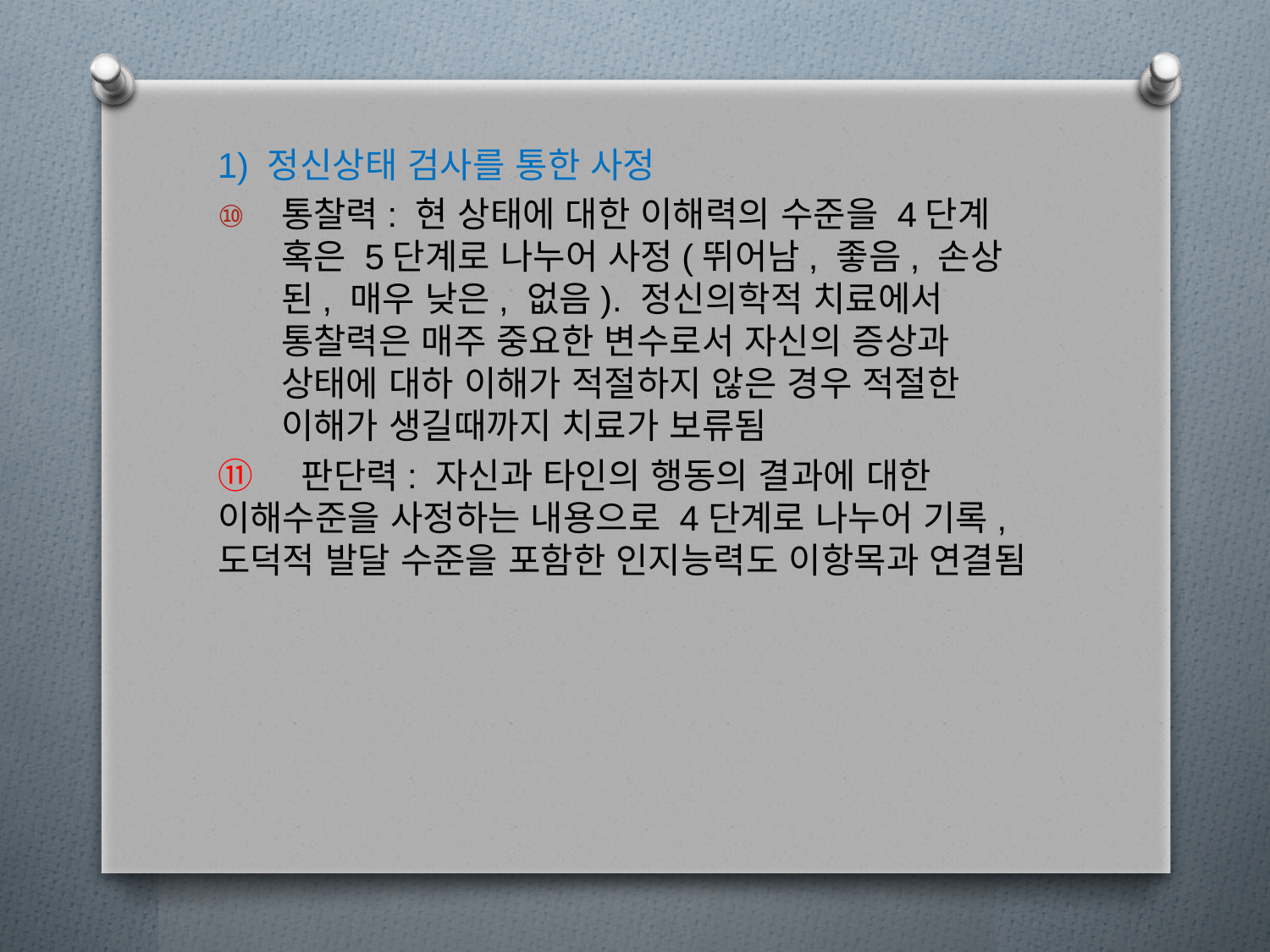

1) 정신상태 검사를 통한 사정
통찰력: 현 상태에 대한 이해력의 수준을 4단계 혹은 5단계로 나누어 사정(뛰어남, 좋음, 손상된, 매우 낮은, 없음). 정신의학적 치료에서 통찰력은 매주 중요한 변수로서 자신의 증상과 상태에 대하 이해가 적절하지 않은 경우 적절한 이해가 생길때까지 치료가 보류됨
⑪    판단력: 자신과 타인의 행동의 결과에 대한 이해수준을 사정하는 내용으로 4단계로 나누어 기록, 도덕적 발달 수준을 포함한 인지능력도 이항목과 연결됨